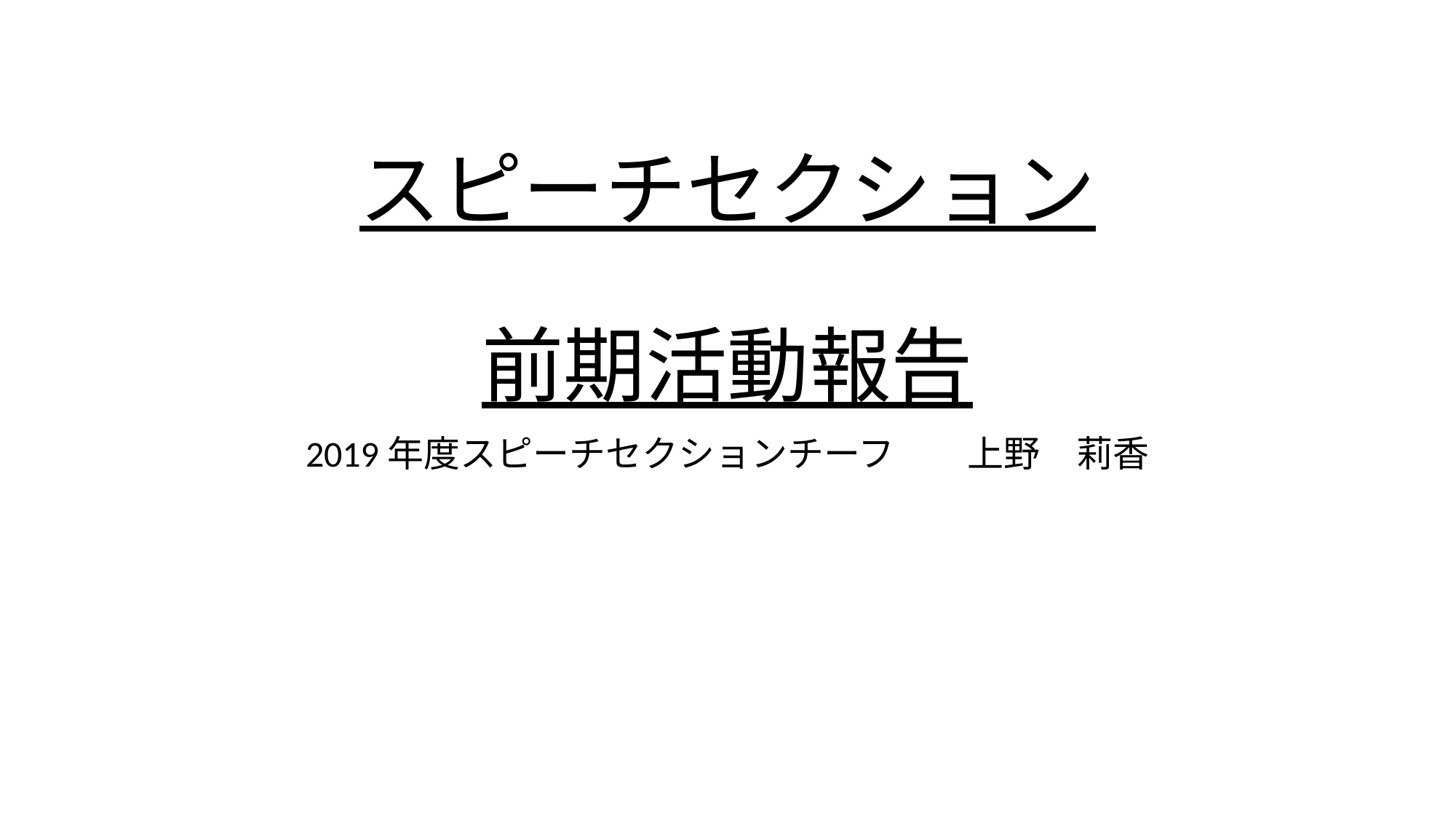

# スピーチセクション 前期活動報告
2019年度スピーチセクションチーフ　　上野　莉香